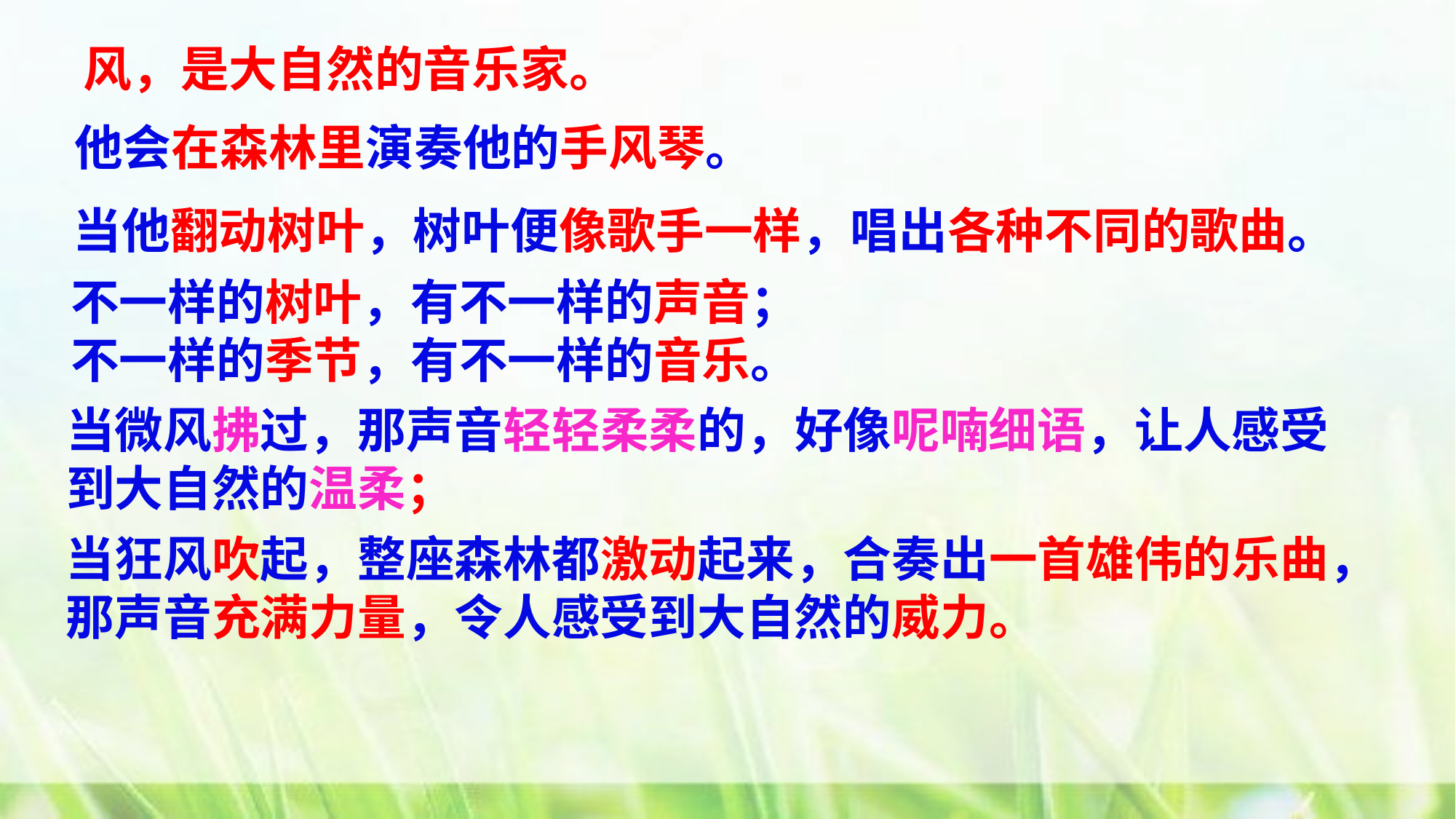

风，是大自然的音乐家。
他会在森林里演奏他的手风琴。
当他翻动树叶，树叶便像歌手一样，唱出各种不同的歌曲。
不一样的树叶，有不一样的声音；
不一样的季节，有不一样的音乐。
当微风拂过，那声音轻轻柔柔的，好像呢喃细语，让人感受到大自然的温柔；
当狂风吹起，整座森林都激动起来，合奏出一首雄伟的乐曲，那声音充满力量，令人感受到大自然的威力。